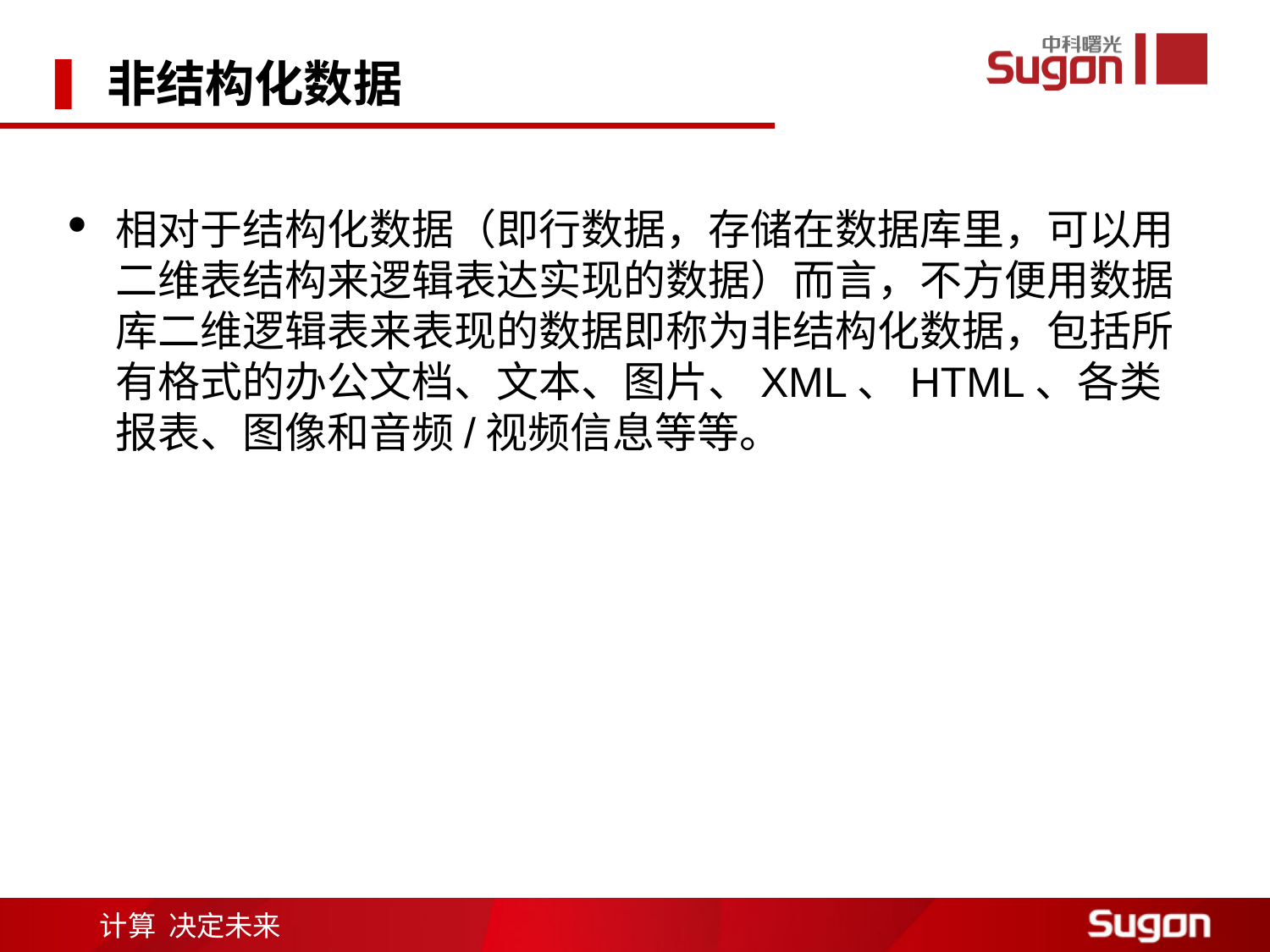

非结构化数据

相对于结构化数据（即行数据，存储在数据库里，可以用二维表结构来逻辑表达实现的数据）而言，不方便用数据库二维逻辑表来表现的数据即称为非结构化数据，包括所有格式的办公文档、文本、图片、XML、HTML、各类报表、图像和音频/视频信息等等。